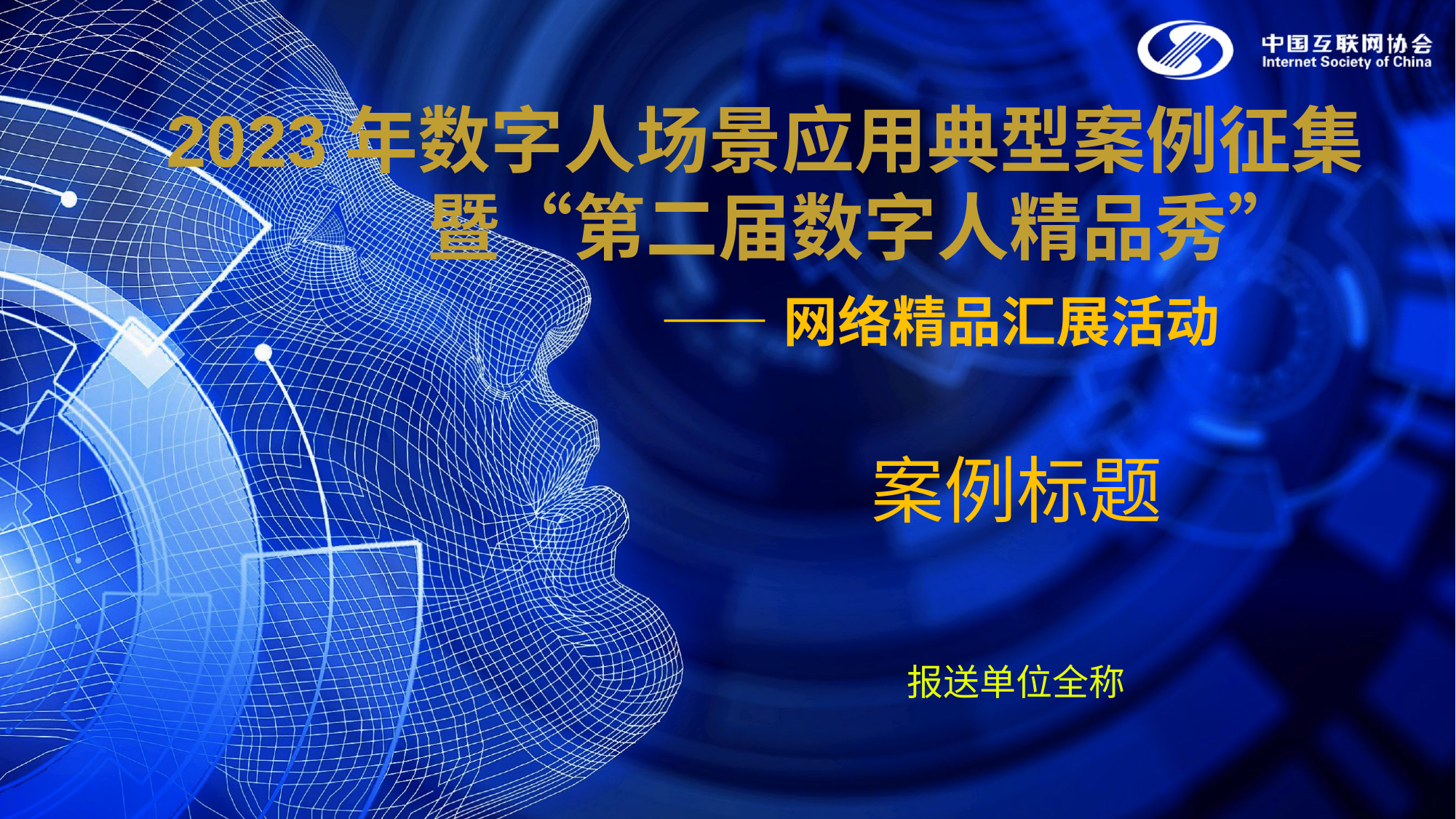

2023年数字人场景应用典型案例征集             暨“第二届数字人精品秀”
                                  ——网络精品汇展活动
案例标题
报送单位全称